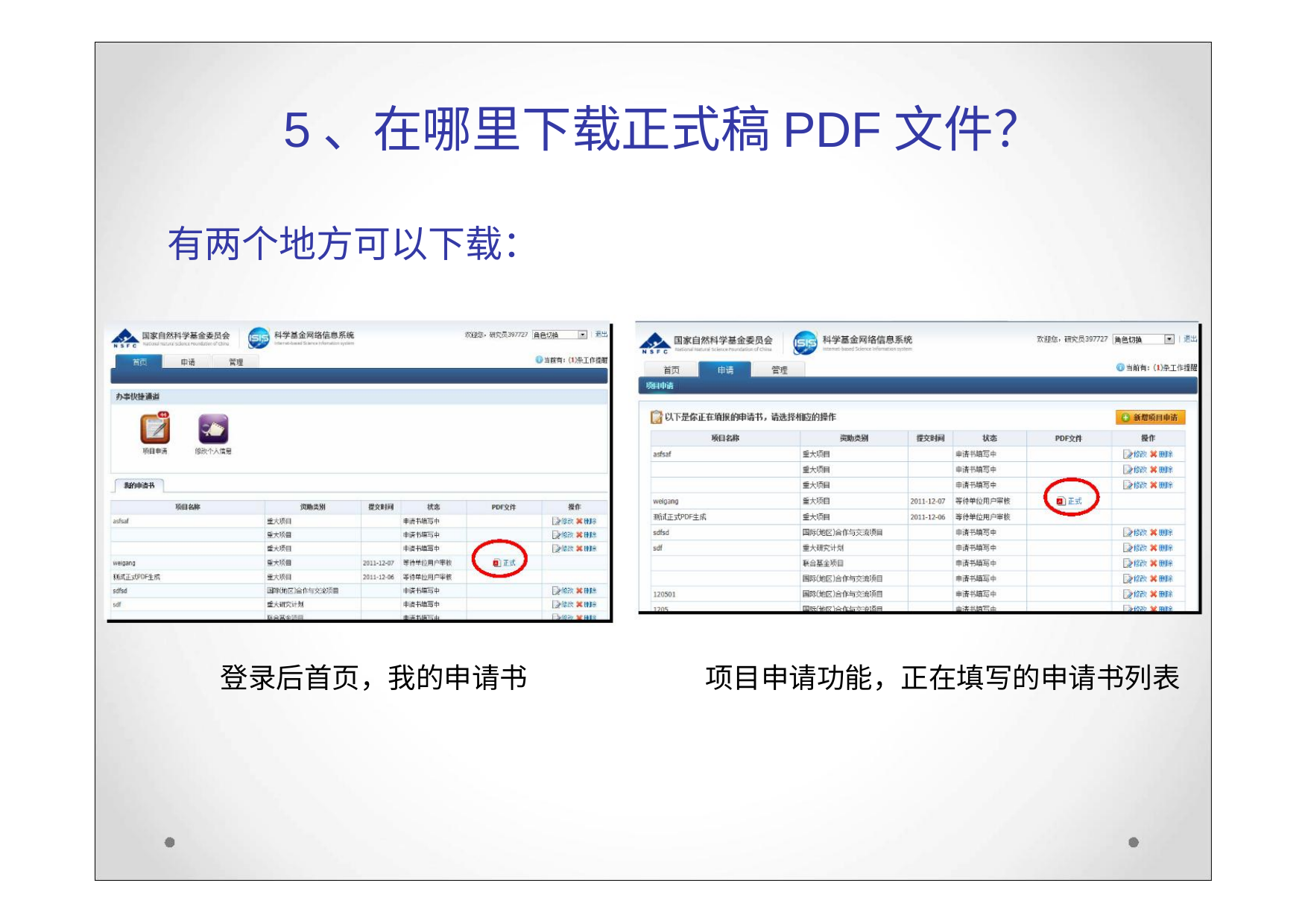

5、在哪里下载正式稿PDF文件？
有两个地方可以下载：
登录后首页，我的申请书
项目申请功能，正在填写的申请书列表